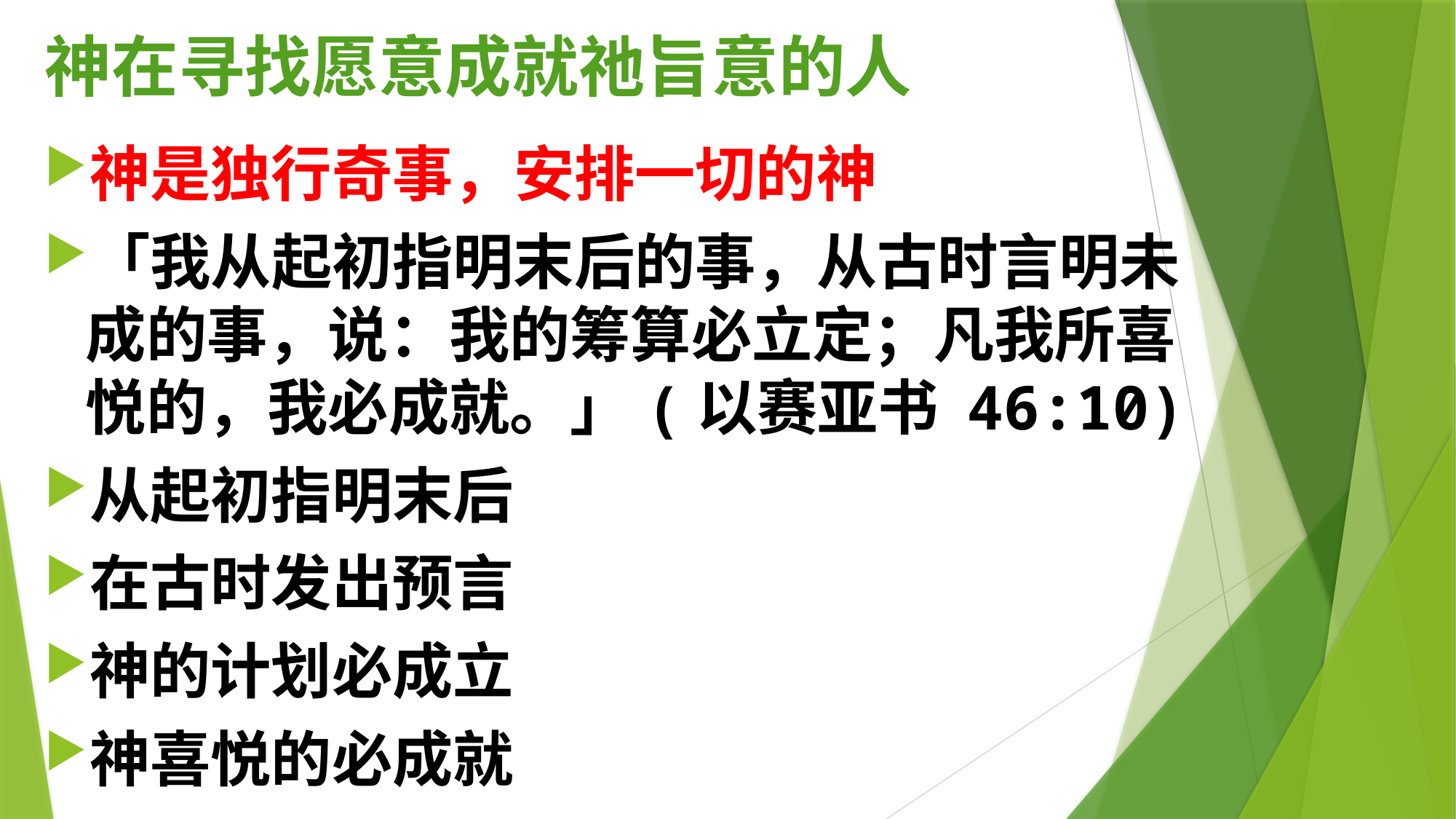

# 神在寻找愿意成就祂旨意的人
神是独行奇事，安排一切的神
「我从起初指明末后的事，从古时言明未成的事，说：我的筹算必立定；凡我所喜悦的，我必成就。」(以赛亚书 46:10)
从起初指明末后
在古时发出预言
神的计划必成立
神喜悦的必成就